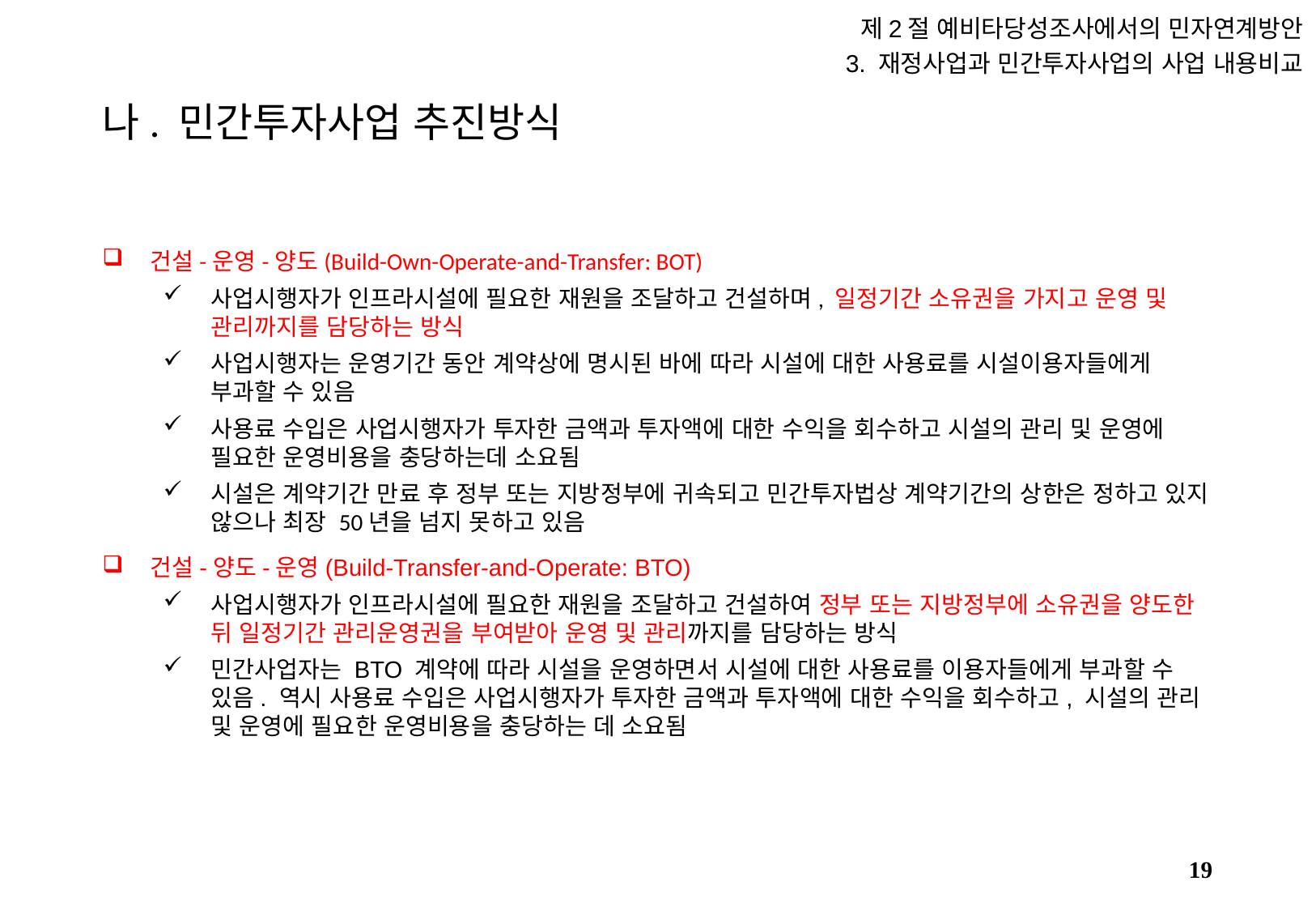

제2절 예비타당성조사에서의 민자연계방안
3. 재정사업과 민간투자사업의 사업 내용비교
# 나. 민간투자사업 추진방식
건설-운영-양도(Build-Own-Operate-and-Transfer: BOT)
사업시행자가 인프라시설에 필요한 재원을 조달하고 건설하며, 일정기간 소유권을 가지고 운영 및 관리까지를 담당하는 방식
사업시행자는 운영기간 동안 계약상에 명시된 바에 따라 시설에 대한 사용료를 시설이용자들에게 부과할 수 있음
사용료 수입은 사업시행자가 투자한 금액과 투자액에 대한 수익을 회수하고 시설의 관리 및 운영에 필요한 운영비용을 충당하는데 소요됨
시설은 계약기간 만료 후 정부 또는 지방정부에 귀속되고 민간투자법상 계약기간의 상한은 정하고 있지 않으나 최장 50년을 넘지 못하고 있음
건설-양도-운영(Build-Transfer-and-Operate: BTO)
사업시행자가 인프라시설에 필요한 재원을 조달하고 건설하여 정부 또는 지방정부에 소유권을 양도한 뒤 일정기간 관리운영권을 부여받아 운영 및 관리까지를 담당하는 방식
민간사업자는 BTO 계약에 따라 시설을 운영하면서 시설에 대한 사용료를 이용자들에게 부과할 수 있음. 역시 사용료 수입은 사업시행자가 투자한 금액과 투자액에 대한 수익을 회수하고, 시설의 관리 및 운영에 필요한 운영비용을 충당하는 데 소요됨
19